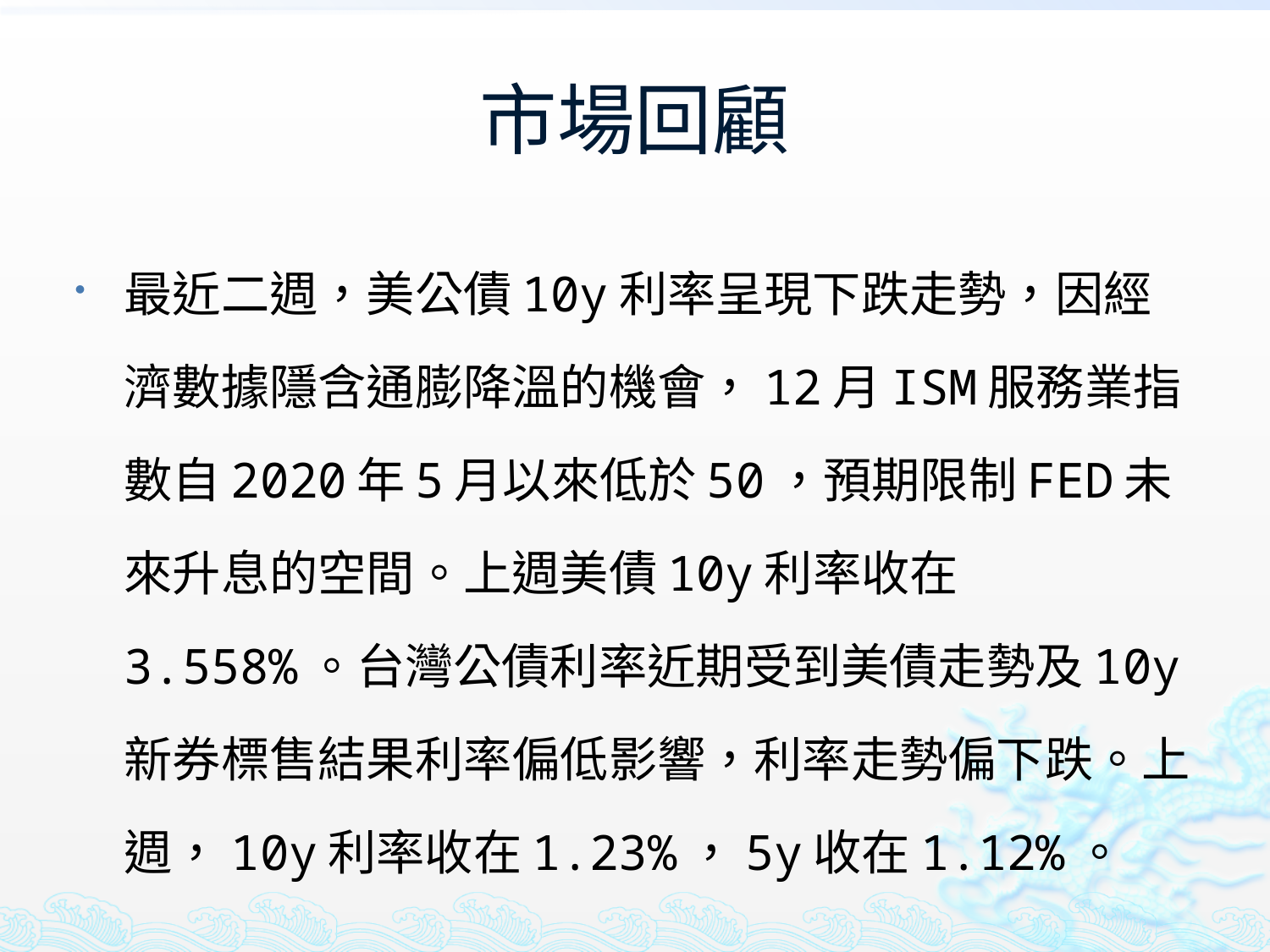

# 市場回顧
最近二週，美公債10y利率呈現下跌走勢，因經濟數據隱含通膨降溫的機會，12月ISM服務業指數自2020年5月以來低於50，預期限制FED未來升息的空間。上週美債10y利率收在3.558%。台灣公債利率近期受到美債走勢及10y新券標售結果利率偏低影響，利率走勢偏下跌。上週，10y利率收在1.23%，5y收在1.12%。